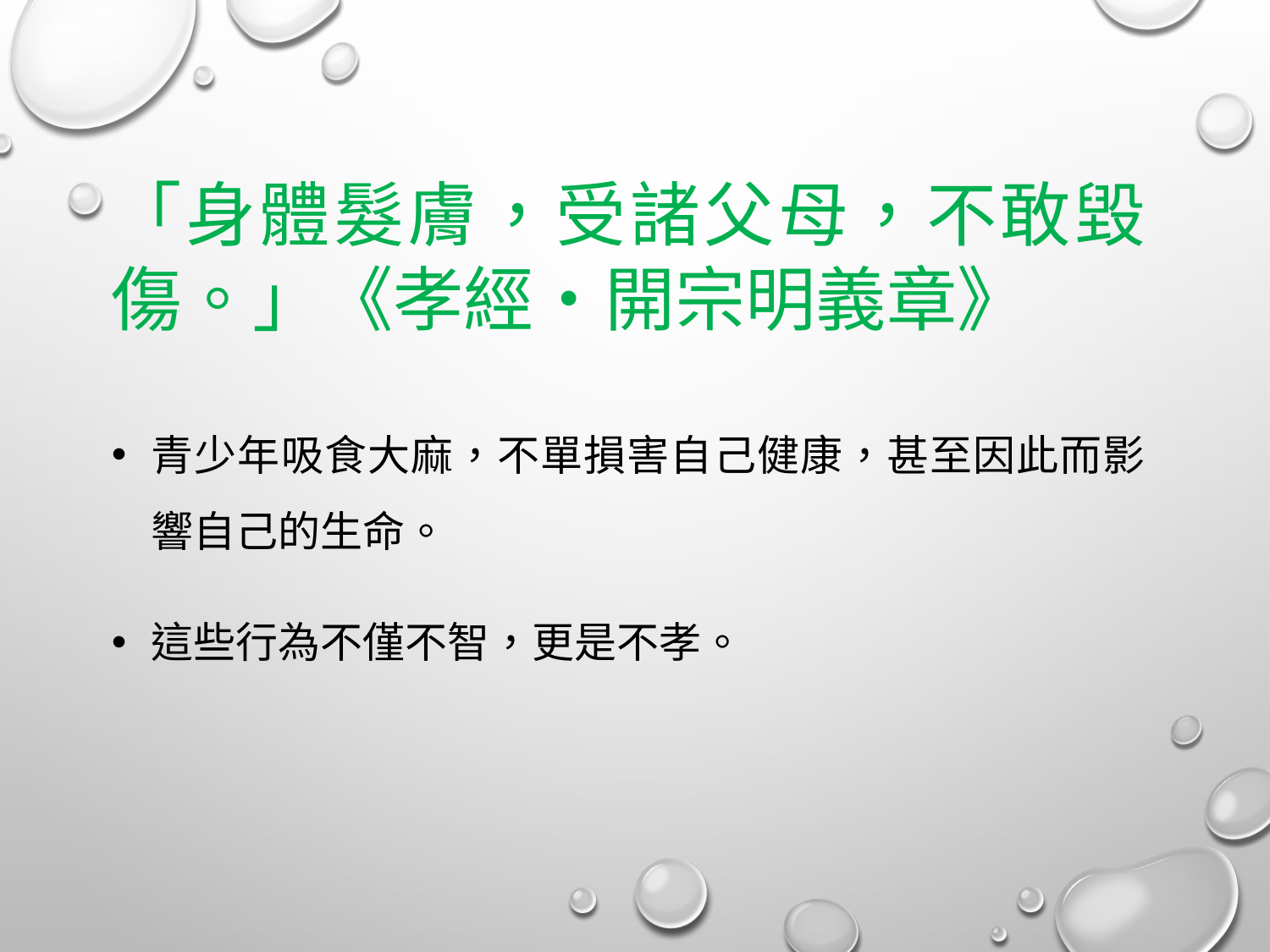

「身體髮膚，受諸父母，不敢毀傷。」《孝經•開宗明義章》

青少年吸食大麻，不單損害自己健康，甚至因此而影響自己的生命。
這些行為不僅不智，更是不孝。